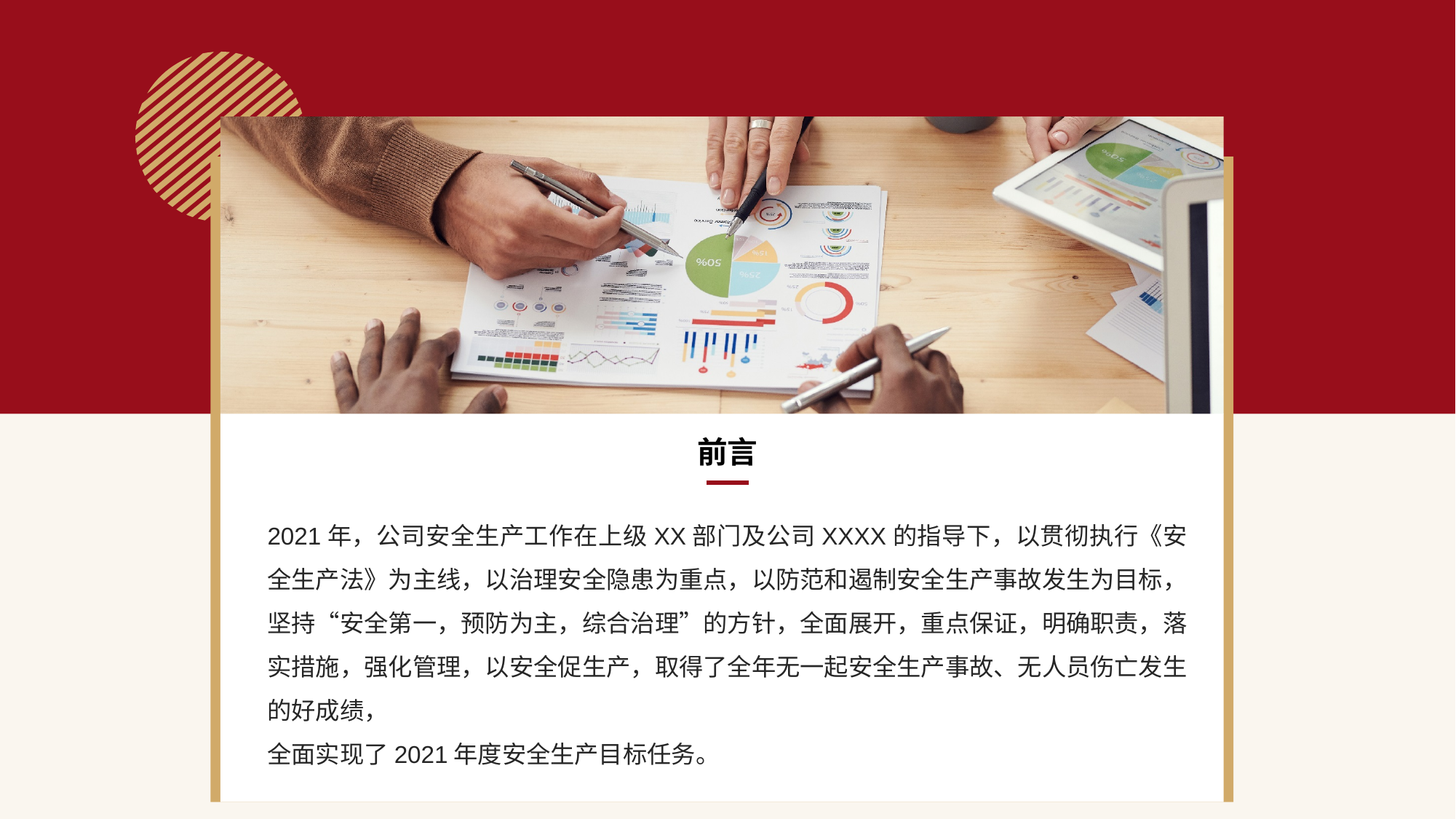

前言
2021年，公司安全生产工作在上级XX部门及公司XXXX的指导下，以贯彻执行《安全生产法》为主线，以治理安全隐患为重点，以防范和遏制安全生产事故发生为目标，坚持“安全第一，预防为主，综合治理”的方针，全面展开，重点保证，明确职责，落实措施，强化管理，以安全促生产，取得了全年无一起安全生产事故、无人员伤亡发生的好成绩，
全面实现了2021年度安全生产目标任务。